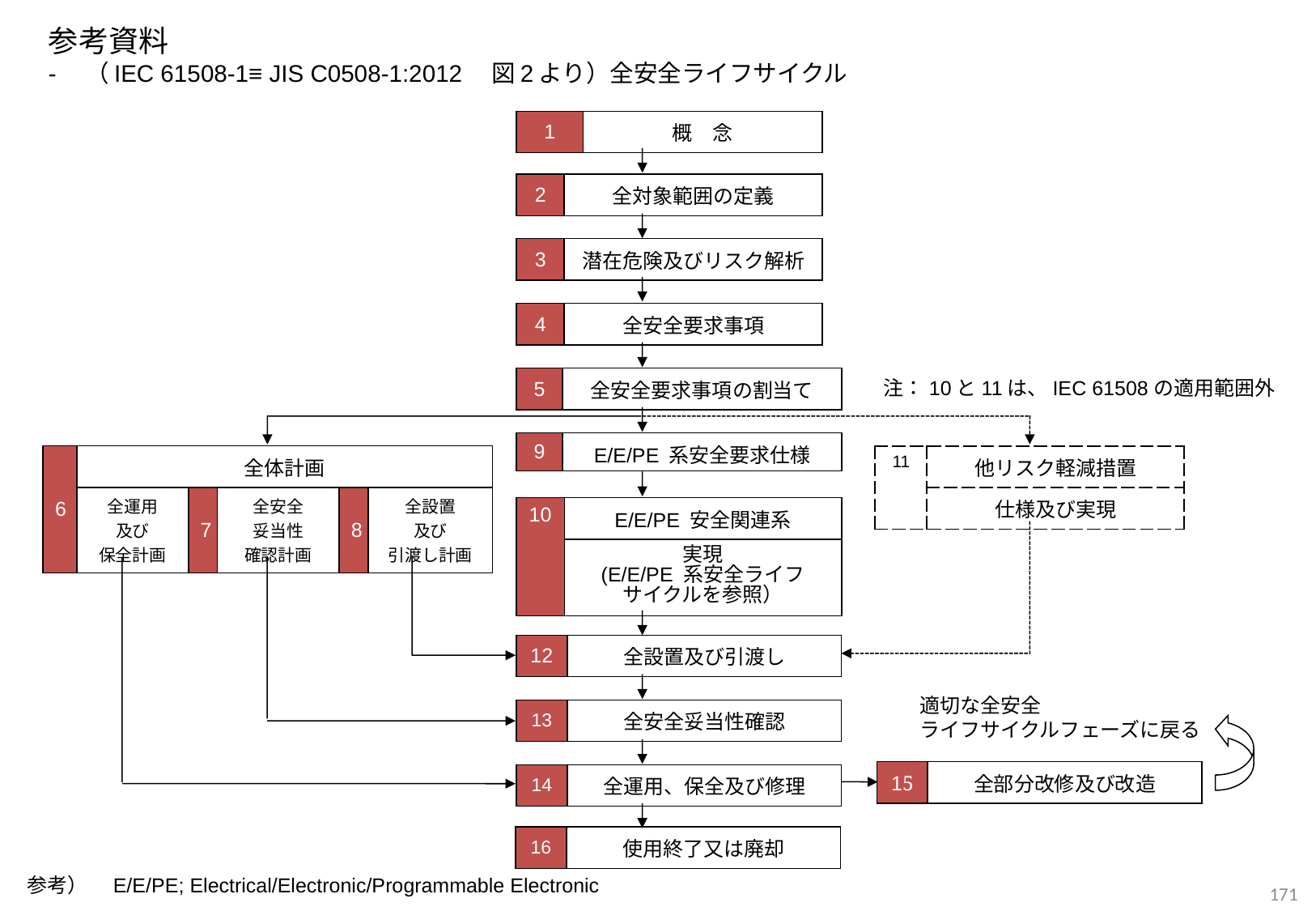

参考資料
-　（IEC 61508-1≡ JIS C0508-1:2012　図2より）全安全ライフサイクル
| 1 | 概　念 |
| --- | --- |

| 2 | 全対象範囲の定義 |
| --- | --- |

| 3 | 潜在危険及びリスク解析 |
| --- | --- |

| 4 | 全安全要求事項 |
| --- | --- |

| 5 | 全安全要求事項の割当て |
| --- | --- |
注：10と11は、IEC 61508の適用範囲外

| 9 | E/E/PE 系安全要求仕様 |
| --- | --- |
| 6 | 全体計画 |  |  |  |  |
| --- | --- | --- | --- | --- | --- |
|  | 全運用 及び 保全計画 | 7 | 全安全 妥当性 確認計画 | 8 | 全設置 及び 引渡し計画 |
| 11 | 他リスク軽減措置 |
| --- | --- |
|  | 仕様及び実現 |

| 10 | E/E/PE 安全関連系 |
| --- | --- |
|  | 実現 (E/E/PE 系安全ライフ サイクルを参照） |

| 12 | 全設置及び引渡し |
| --- | --- |

適切な全安全
ライフサイクルフェーズに戻る
| 13 | 全安全妥当性確認 |
| --- | --- |

| 15 | 全部分改修及び改造 |
| --- | --- |
| 14 | 全運用、保全及び修理 |
| --- | --- |

| 16 | 使用終了又は廃却 |
| --- | --- |
参考）　E/E/PE; Electrical/Electronic/Programmable Electronic
171